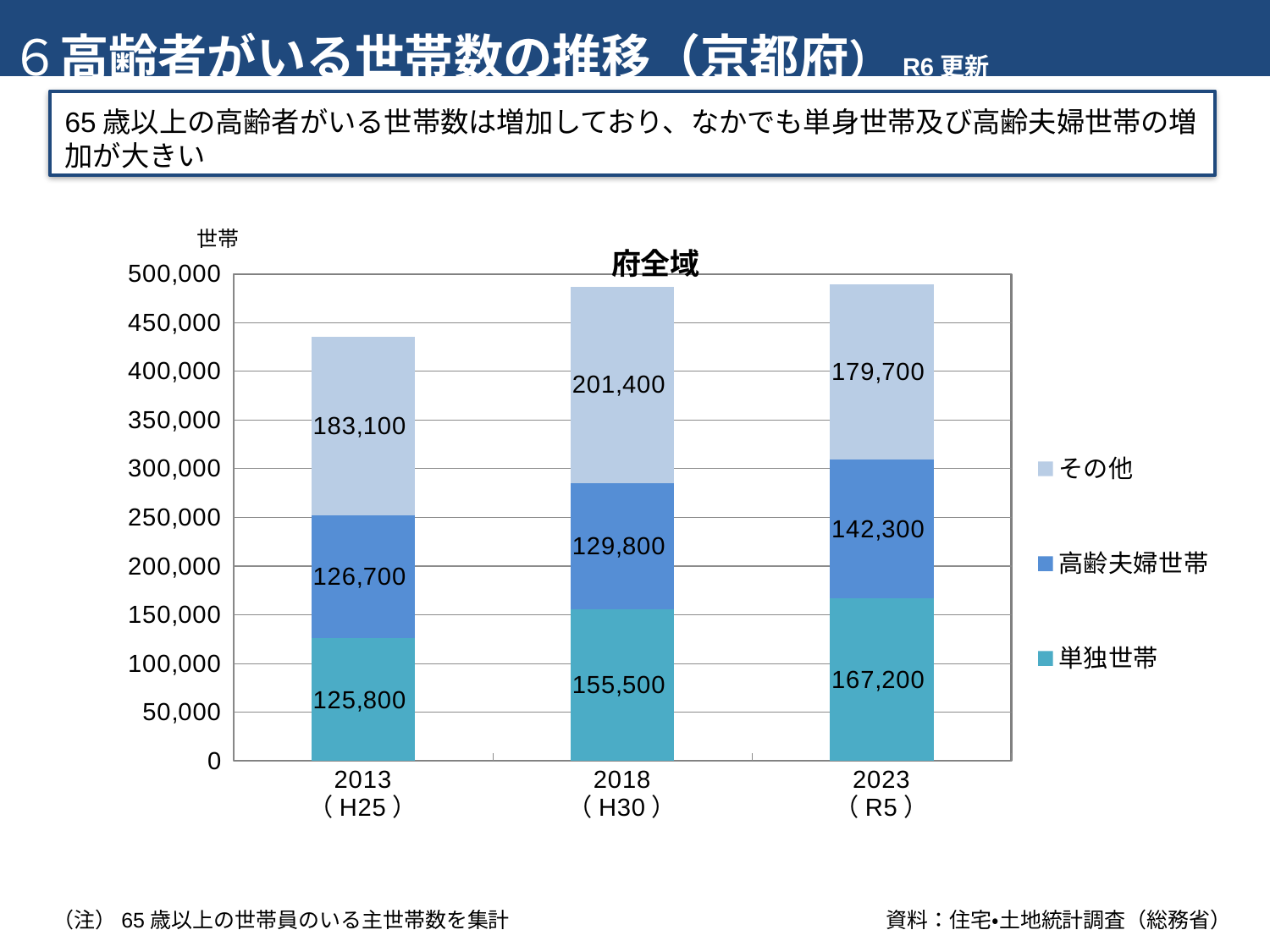

６高齢者がいる世帯数の推移（京都府） R6更新
65歳以上の高齢者がいる世帯数は増加しており、なかでも単身世帯及び高齢夫婦世帯の増加が大きい

### Chart: 府全域

| Category | 単独世帯 | 高齢夫婦世帯 | その他 |
|---|---|---|---|
| 2013
（H25） | 125800.0 | 126700.0 | 183100.0 |
| 2018
（H30） | 155500.0 | 129800.0 | 201400.0 |
| 2023
（R5） | 167200.0 | 142300.0 | 179700.0 |
時点更新中
（注）65歳以上の世帯員のいる主世帯数を集計
資料：住宅・土地統計調査（総務省）